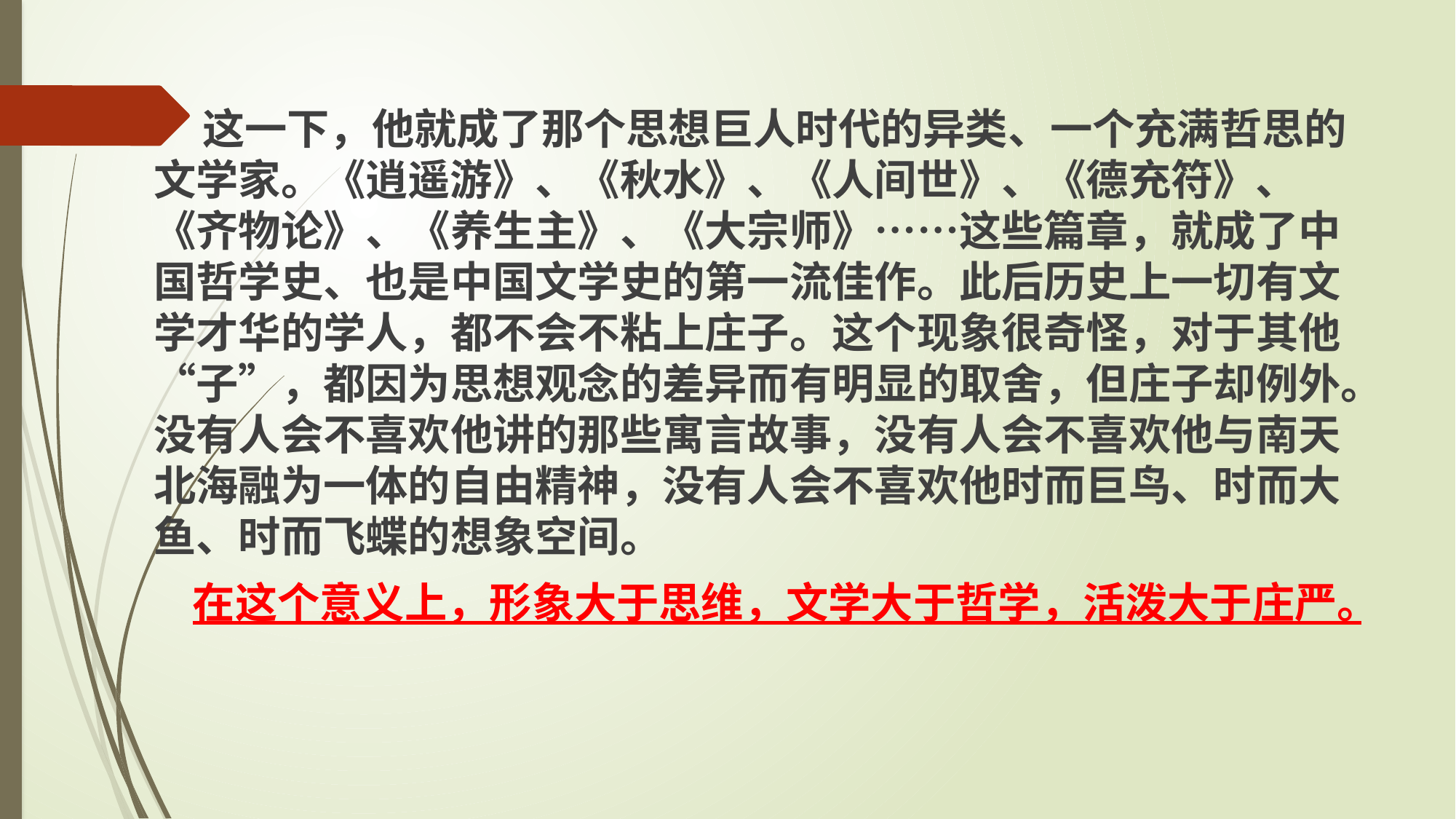

这一下，他就成了那个思想巨人时代的异类、一个充满哲思的文学家。《逍遥游》、《秋水》、《人间世》、《德充符》、《齐物论》、《养生主》、《大宗师》……这些篇章，就成了中国哲学史、也是中国文学史的第一流佳作。此后历史上一切有文学才华的学人，都不会不粘上庄子。这个现象很奇怪，对于其他“子”，都因为思想观念的差异而有明显的取舍，但庄子却例外。没有人会不喜欢他讲的那些寓言故事，没有人会不喜欢他与南天北海融为一体的自由精神，没有人会不喜欢他时而巨鸟、时而大鱼、时而飞蝶的想象空间。
   在这个意义上，形象大于思维，文学大于哲学，活泼大于庄严。